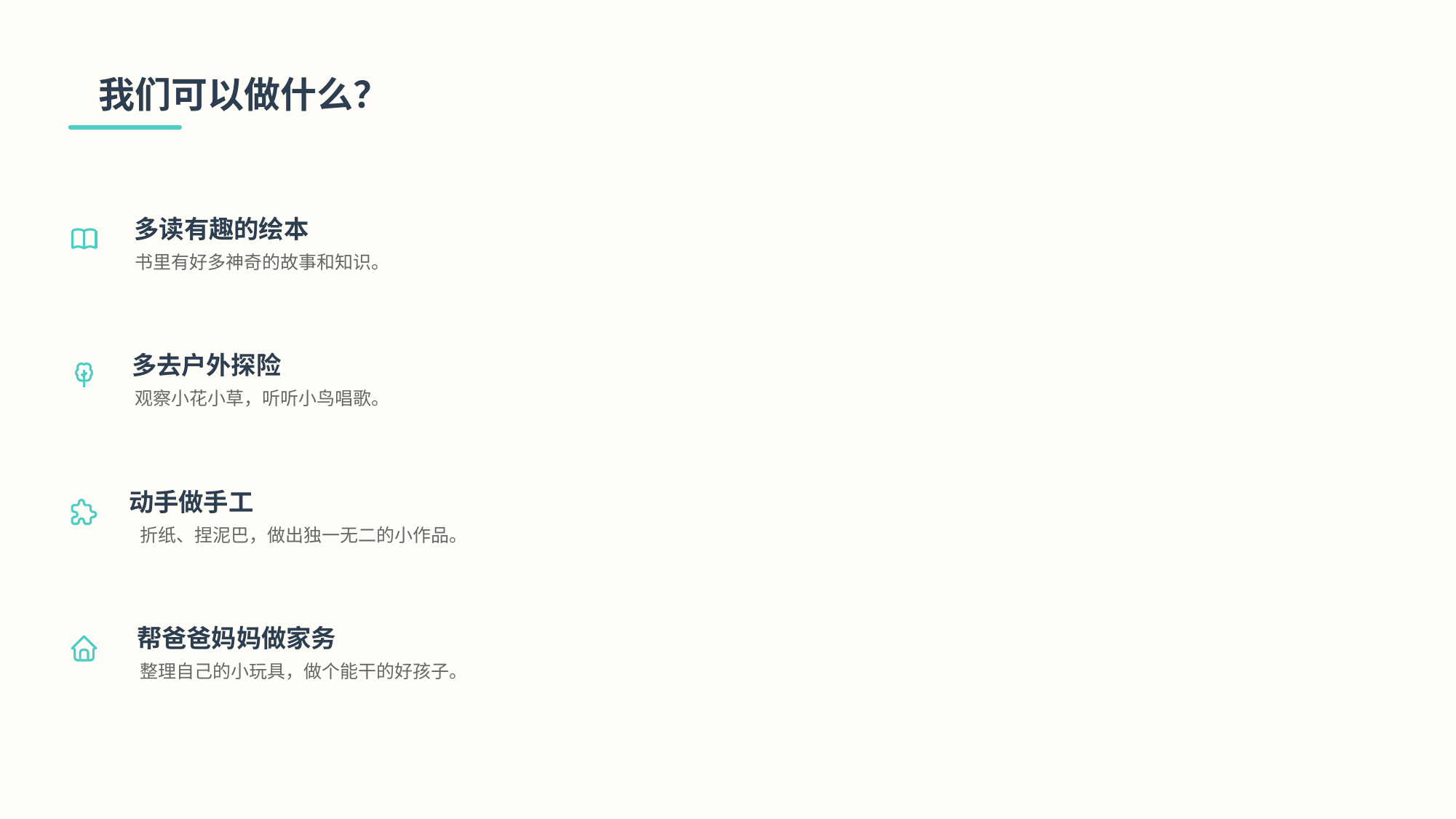

我们可以做什么？

多读有趣的绘本

书里有好多神奇的故事和知识。
多去户外探险

观察小花小草，听听小鸟唱歌。
动手做手工

折纸、捏泥巴，做出独一无二的小作品。
帮爸爸妈妈做家务

整理自己的小玩具，做个能干的好孩子。